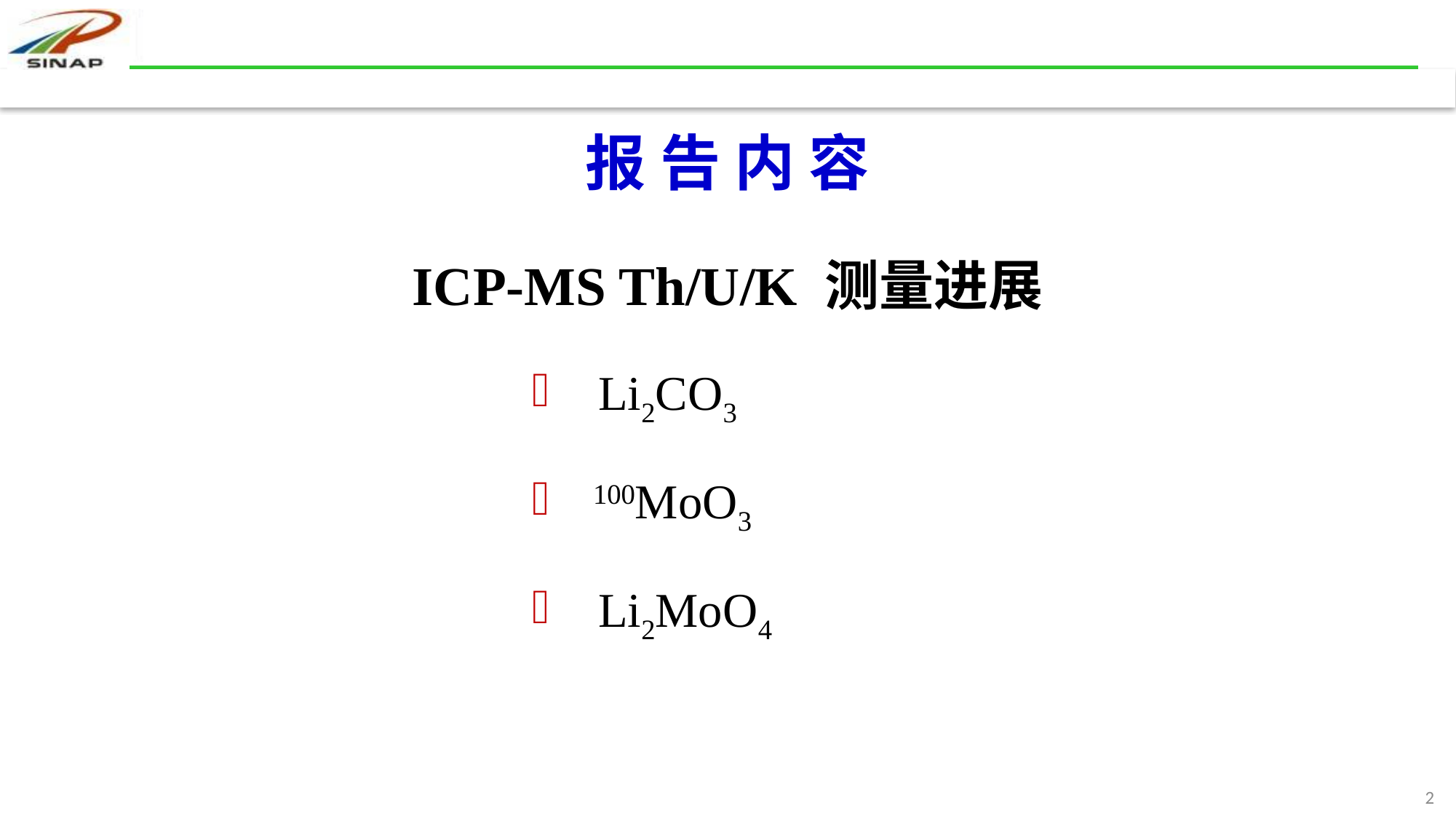

报 告 内 容
ICP-MS Th/U/K 测量进展
 Li2CO3
 100MoO3
 Li2MoO4

2